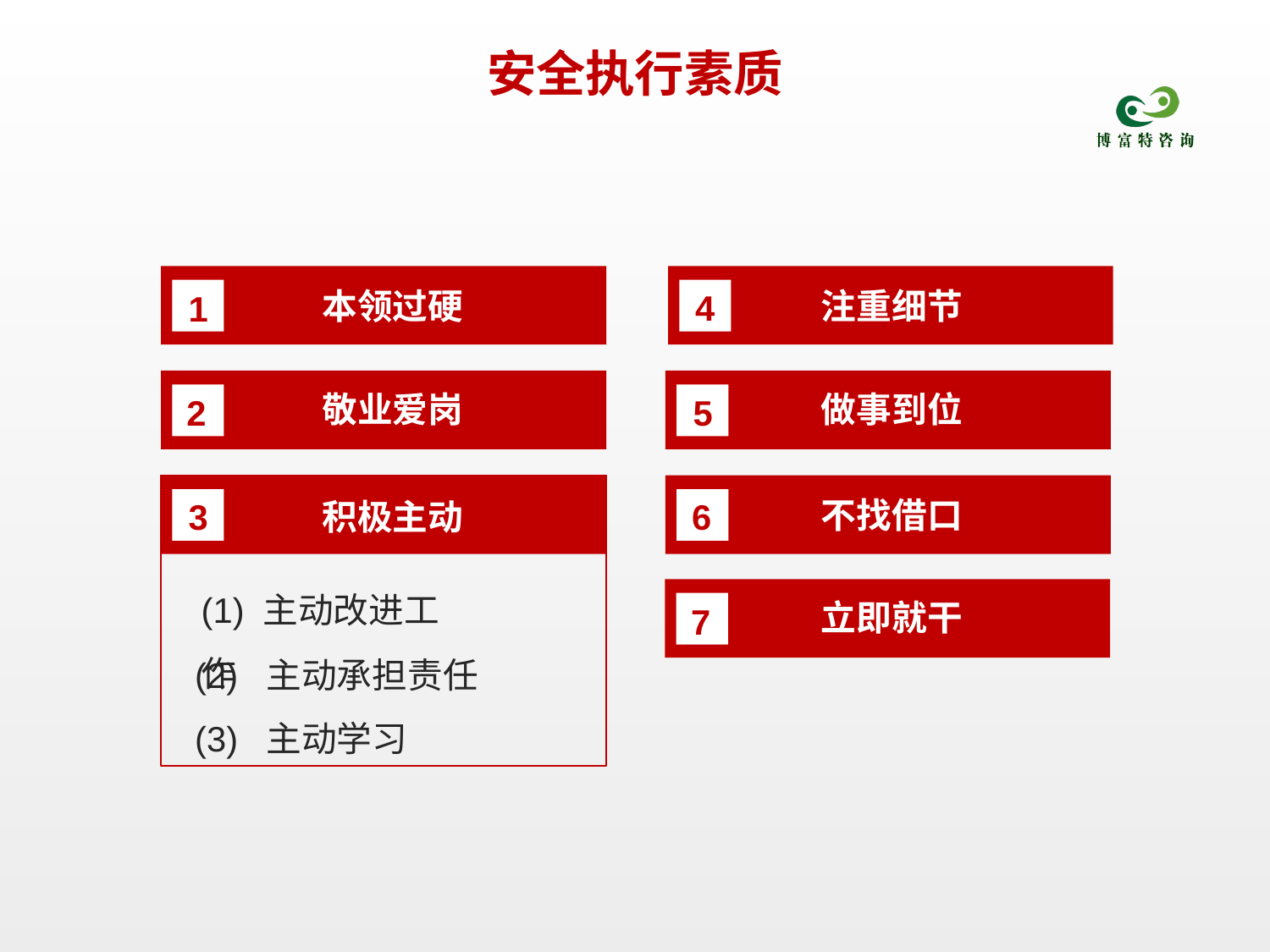

安全执行素质

本领过硬
注重细节

4

1

敬业爱岗
做事到位
2

5

不找借口
6
3
积极主动

(1) 主动改进工作

立即就干

7
 (2)  主动承担责任
 (3)  主动学习